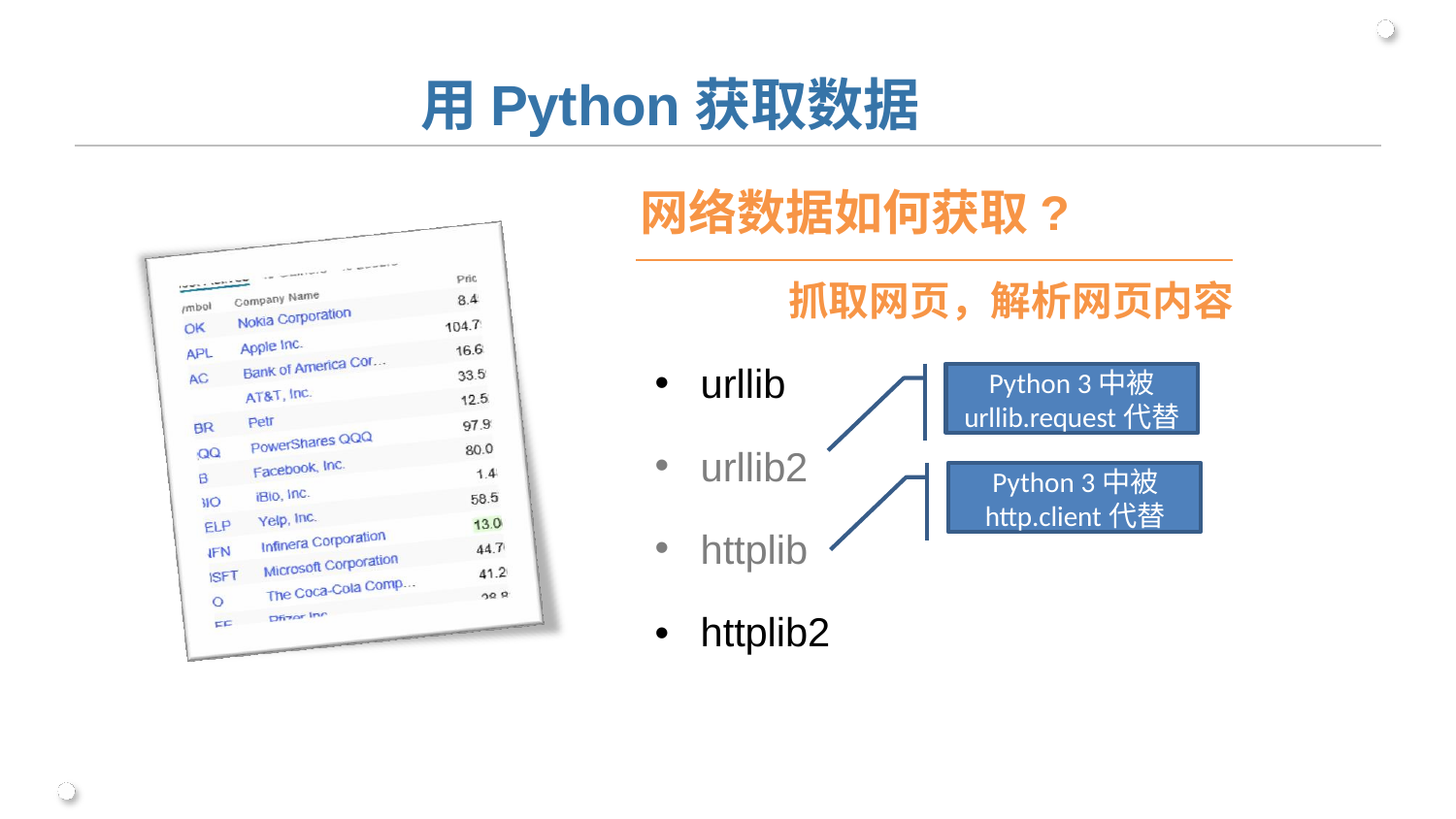

5
# 用Python获取数据
网络数据如何获取?
抓取网页，解析网页内容

urllib
Python 3中被
urllib.request代替

urllib2
Python 3中被
http.client代替

httplib
•
httplib2